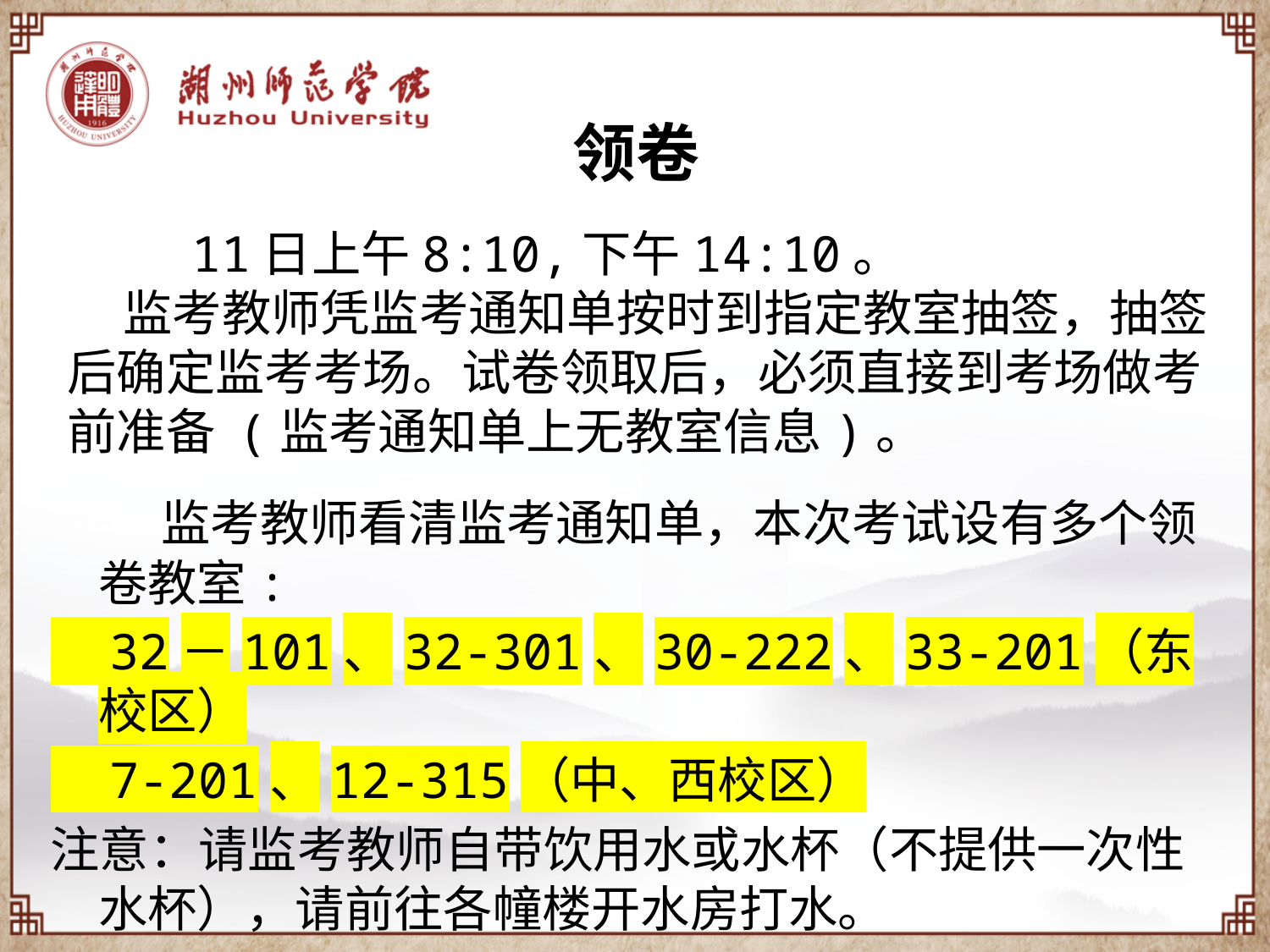

# 领卷
         11日上午8:10,下午14:10。
    监考教师凭监考通知单按时到指定教室抽签，抽签后确定监考考场。试卷领取后，必须直接到考场做考前准备 (监考通知单上无教室信息)。

         监考教师看清监考通知单，本次考试设有多个领卷教室:
  32－101、32-301、30-222、33-201（东校区）
  7-201、12-315（中、西校区）
注意：请监考教师自带饮用水或水杯（不提供一次性水杯），请前往各幢楼开水房打水。